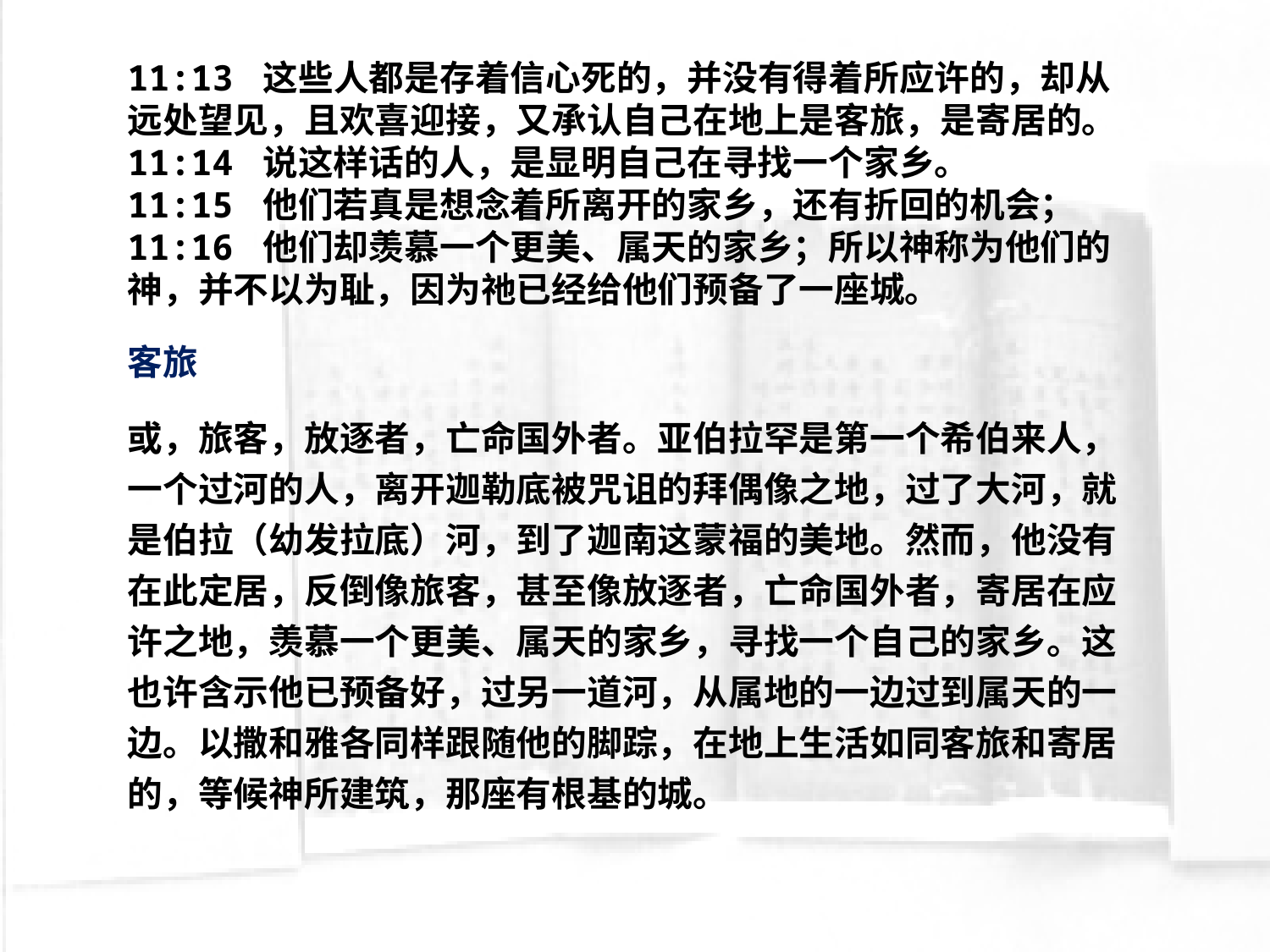

11:13 这些人都是存着信心死的，并没有得着所应许的，却从远处望见，且欢喜迎接，又承认自己在地上是客旅，是寄居的。
11:14 说这样话的人，是显明自己在寻找一个家乡。
11:15 他们若真是想念着所离开的家乡，还有折回的机会；
11:16 他们却羡慕一个更美、属天的家乡；所以神称为他们的神，并不以为耻，因为祂已经给他们预备了一座城。
客旅
或，旅客，放逐者，亡命国外者。亚伯拉罕是第一个希伯来人，一个过河的人，离开迦勒底被咒诅的拜偶像之地，过了大河，就是伯拉（幼发拉底）河，到了迦南这蒙福的美地。然而，他没有在此定居，反倒像旅客，甚至像放逐者，亡命国外者，寄居在应许之地，羡慕一个更美、属天的家乡，寻找一个自己的家乡。这也许含示他已预备好，过另一道河，从属地的一边过到属天的一边。以撒和雅各同样跟随他的脚踪，在地上生活如同客旅和寄居的，等候神所建筑，那座有根基的城。